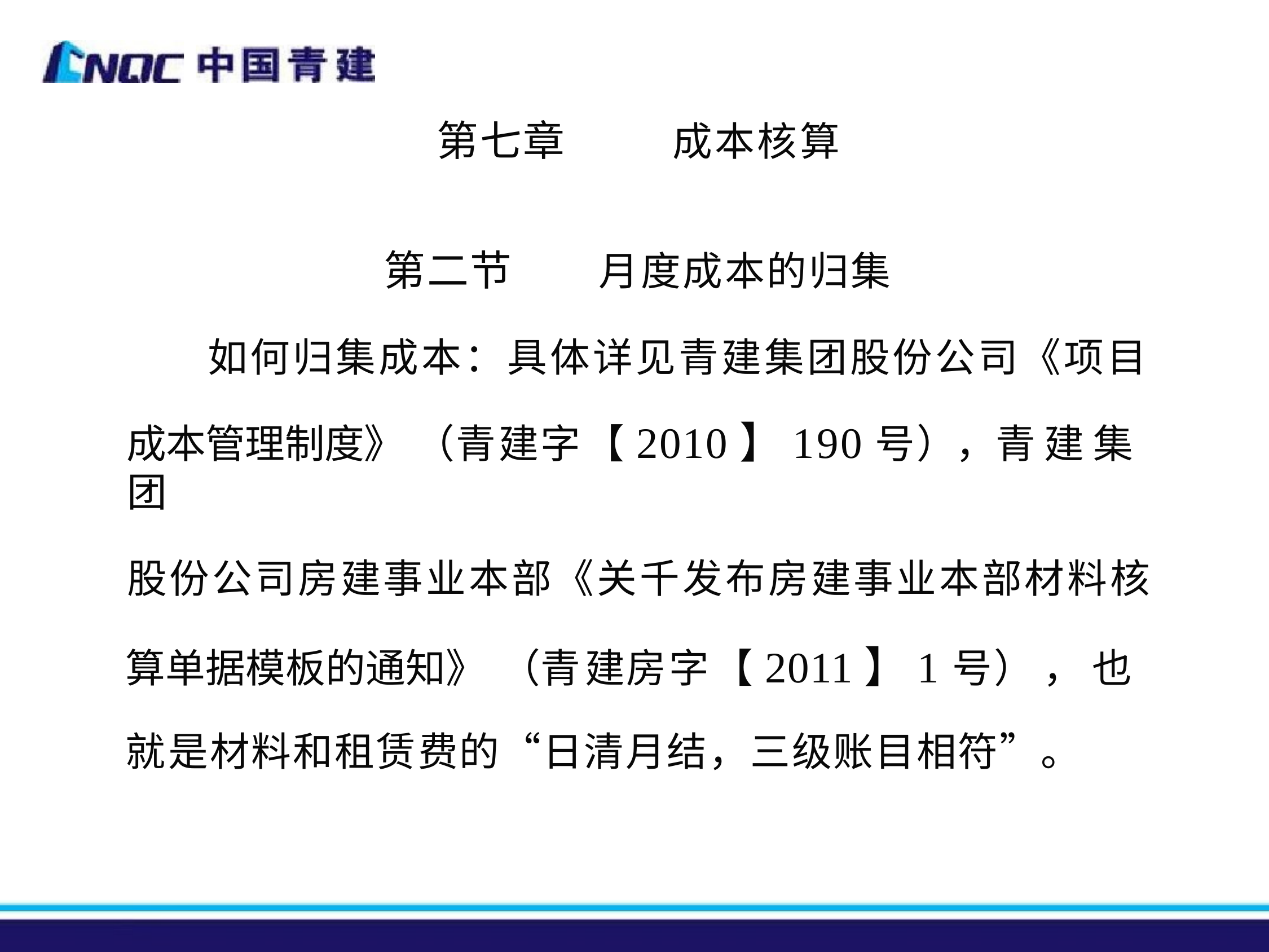

第七章
成本核算
第二节
月度成本的归集
如何归集成本：具体详见青建集团股份公司《项目
成本管理制度》 （青建字【2010】190号），青 建 集 团
股份公司房建事业本部《关千发布房建事业本部材料核 算单据模板的通知》 （青建房字【2011】1号） ， 也 就 是材料和租赁费的“日清月结，三级账目相符”。